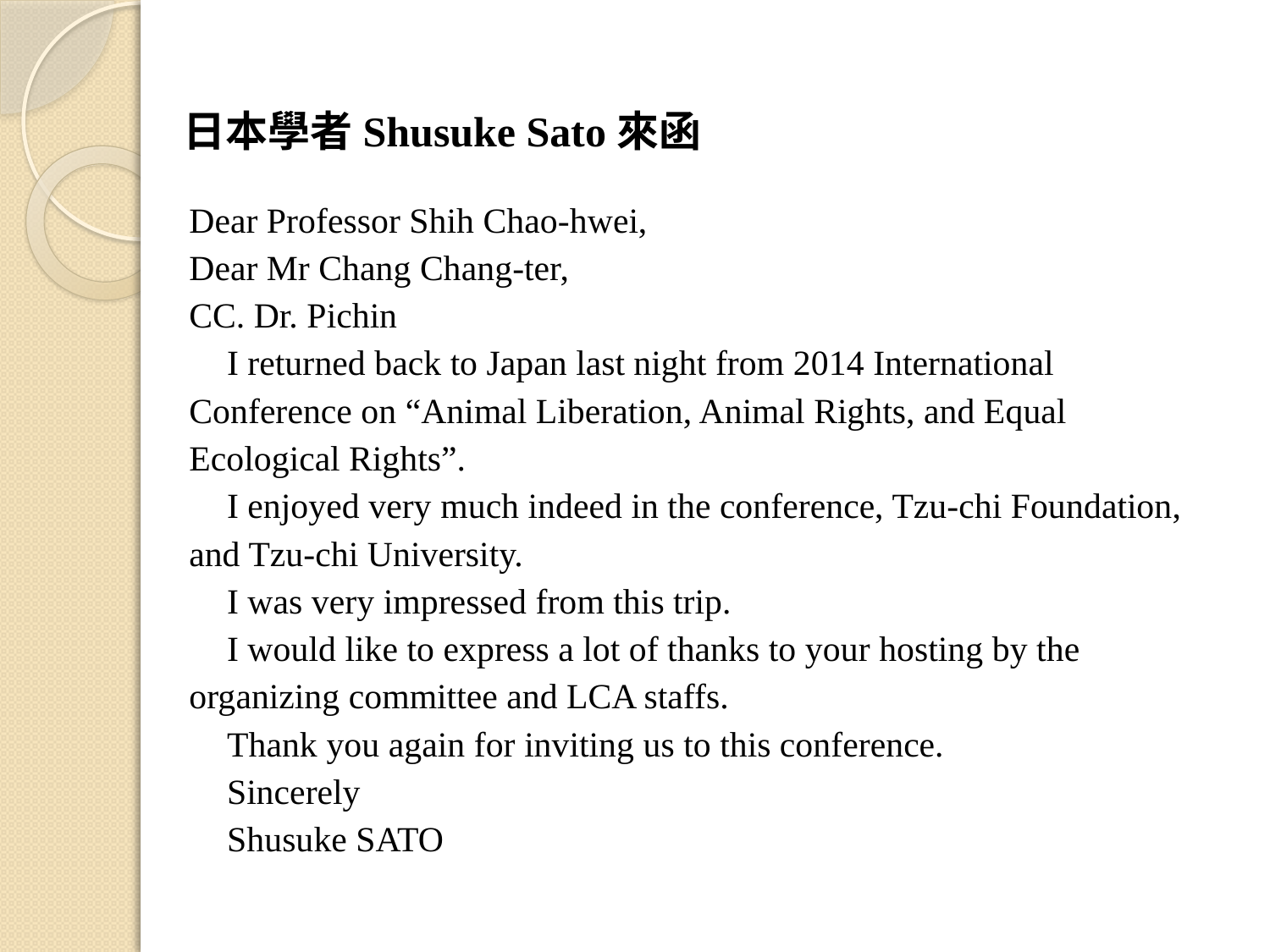

# 日本學者Shusuke Sato來函
Dear Professor Shih Chao-hwei,
Dear Mr Chang Chang-ter,
CC. Dr. Pichin
I returned back to Japan last night from 2014 International Conference on “Animal Liberation, Animal Rights, and Equal Ecological Rights”.
I enjoyed very much indeed in the conference, Tzu-chi Foundation, and Tzu-chi University.
I was very impressed from this trip.
I would like to express a lot of thanks to your hosting by the organizing committee and LCA staffs.
Thank you again for inviting us to this conference.
Sincerely
Shusuke SATO